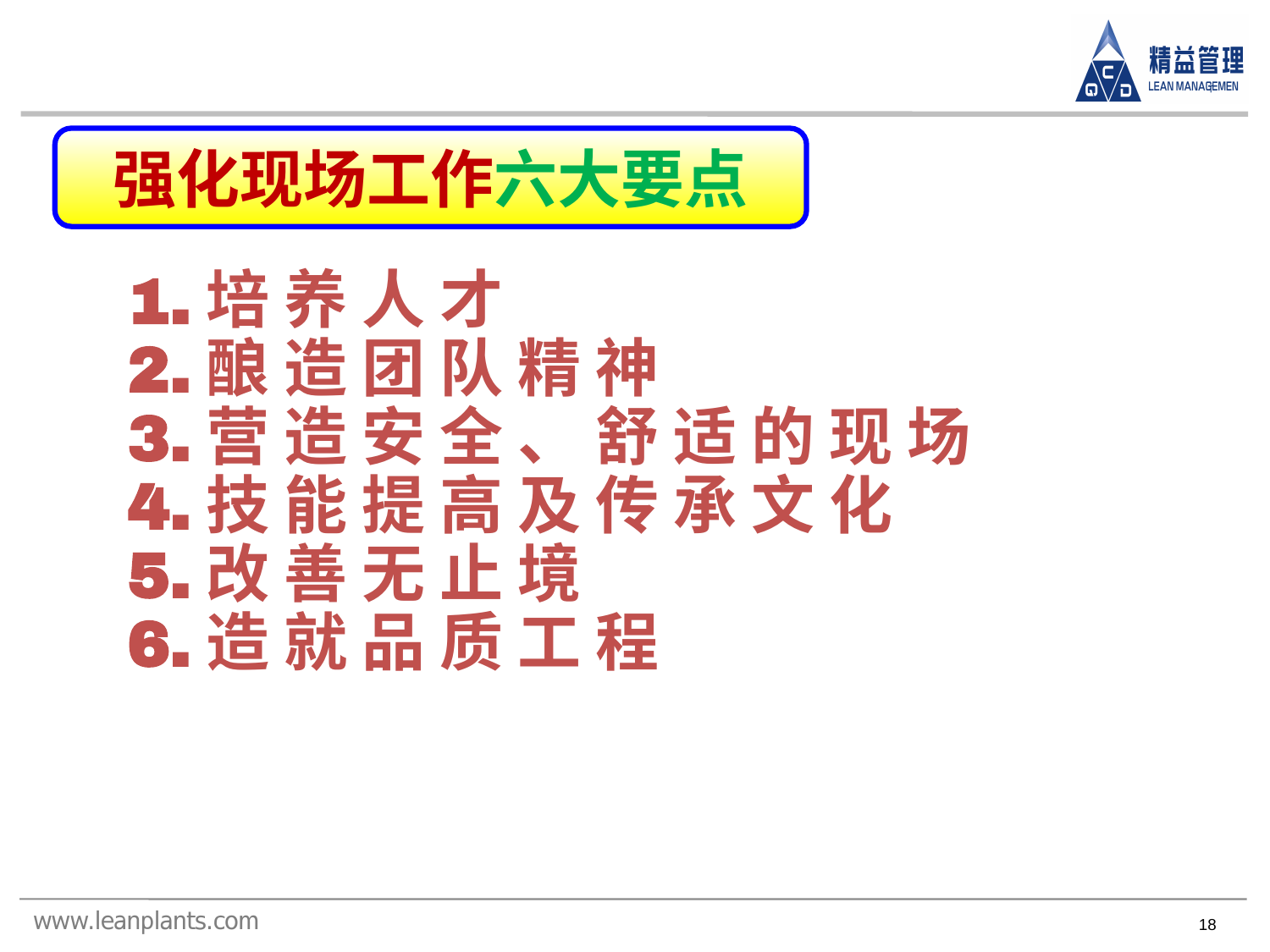

强化现场工作六大要点
# 1.培 养 人 才 2.酿 造 团 队 精 神 3.营 造 安 全 、 舒 适 的 现 场 4.技 能 提 高 及 传 承 文 化 5.改 善 无 止 境 6.造 就 品 质 工 程